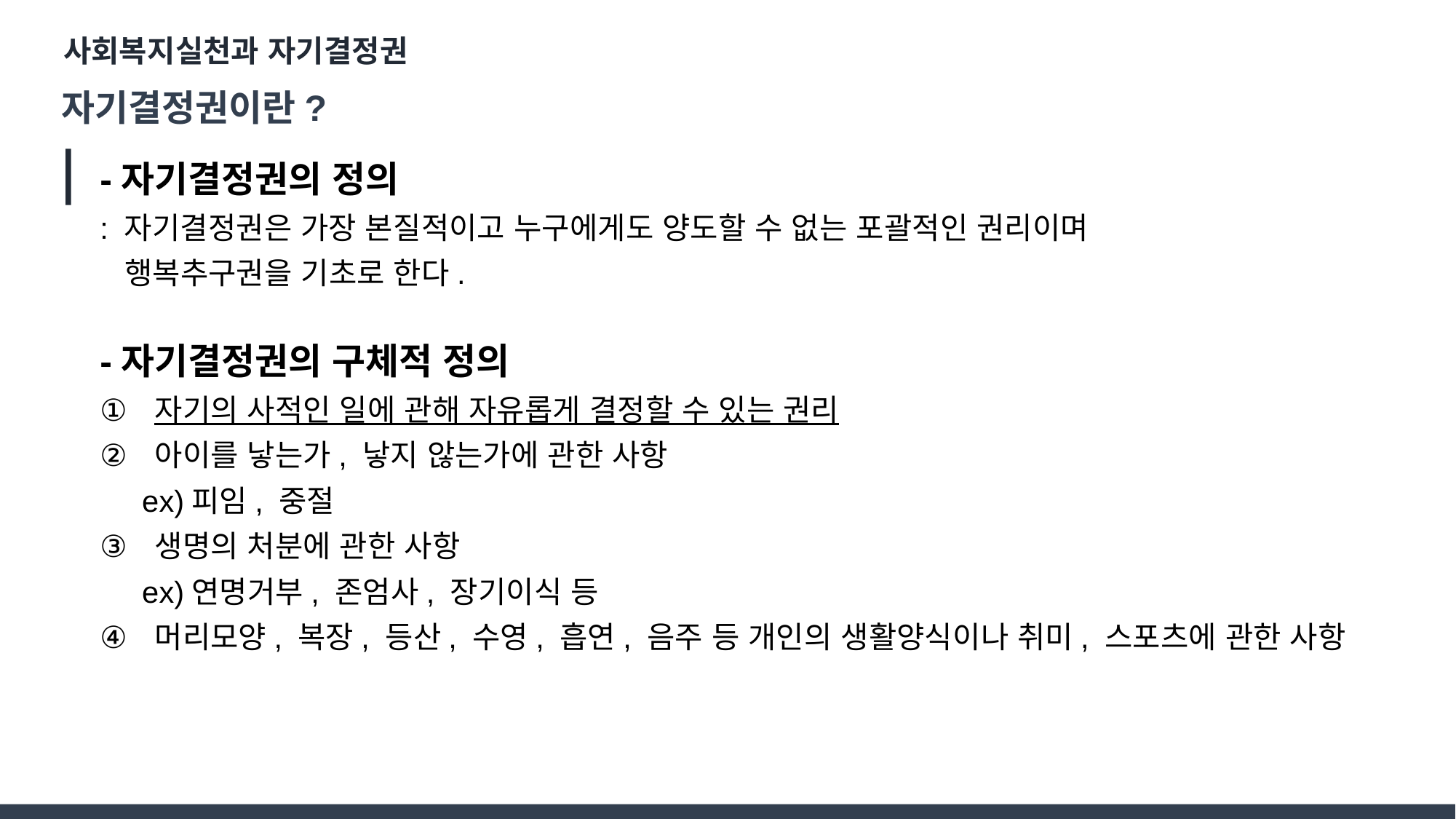

사회복지실천과 자기결정권
자기결정권이란?

-자기결정권의 정의
: 자기결정권은 가장 본질적이고 누구에게도 양도할 수 없는 포괄적인 권리이며
  행복추구권을 기초로 한다.

-자기결정권의 구체적 정의
자기의 사적인 일에 관해 자유롭게 결정할 수 있는 권리
아이를 낳는가, 낳지 않는가에 관한 사항
     ex)피임, 중절
생명의 처분에 관한 사항
     ex)연명거부, 존엄사, 장기이식 등
머리모양, 복장, 등산, 수영, 흡연, 음주 등 개인의 생활양식이나 취미, 스포츠에 관한 사항